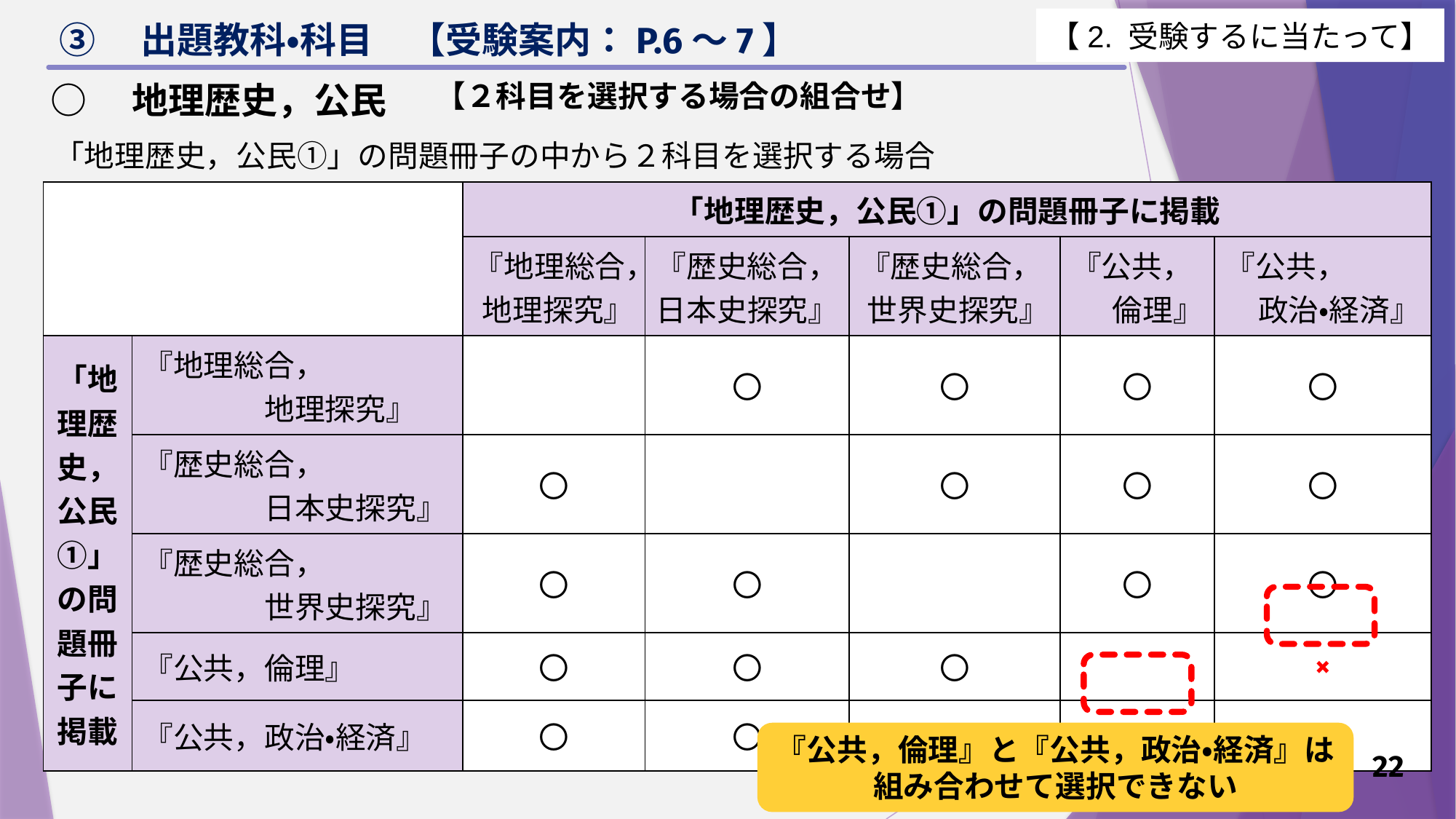

【2. 受験するに当たって】
# ③　出題教科・科目　【受験案内：P.6～7】
○　地理歴史，公民
【２科目を選択する場合の組合せ】
「地理歴史，公民①」の問題冊子の中から２科目を選択する場合
|  |  | 「地理歴史，公民①」の問題冊子に掲載 |  |  |  |  |
| --- | --- | --- | --- | --- | --- | --- |
|  |  | 『地理総合， 地理探究』 | 『歴史総合， 日本史探究』 | 『歴史総合， 世界史探究』 | 『公共， 倫理』 | 『公共， 政治・経済』 |
| 「地理歴史，公民①」 の問題冊子に掲載 | 『地理総合， 　　　　地理探究』 |  | 〇 | 〇 | 〇 | 〇 |
|  | 『歴史総合， 　　　　日本史探究』 | 〇 |  | 〇 | 〇 | 〇 |
|  | 『歴史総合， 　　　　世界史探究』 | 〇 | 〇 |  | 〇 | 〇 |
|  | 『公共，倫理』 | 〇 | 〇 | 〇 |  | × |
|  | 『公共，政治・経済』 | 〇 | 〇 | 〇 | × |  |

『公共，倫理』と『公共，政治・経済』は組み合わせて選択できない
22